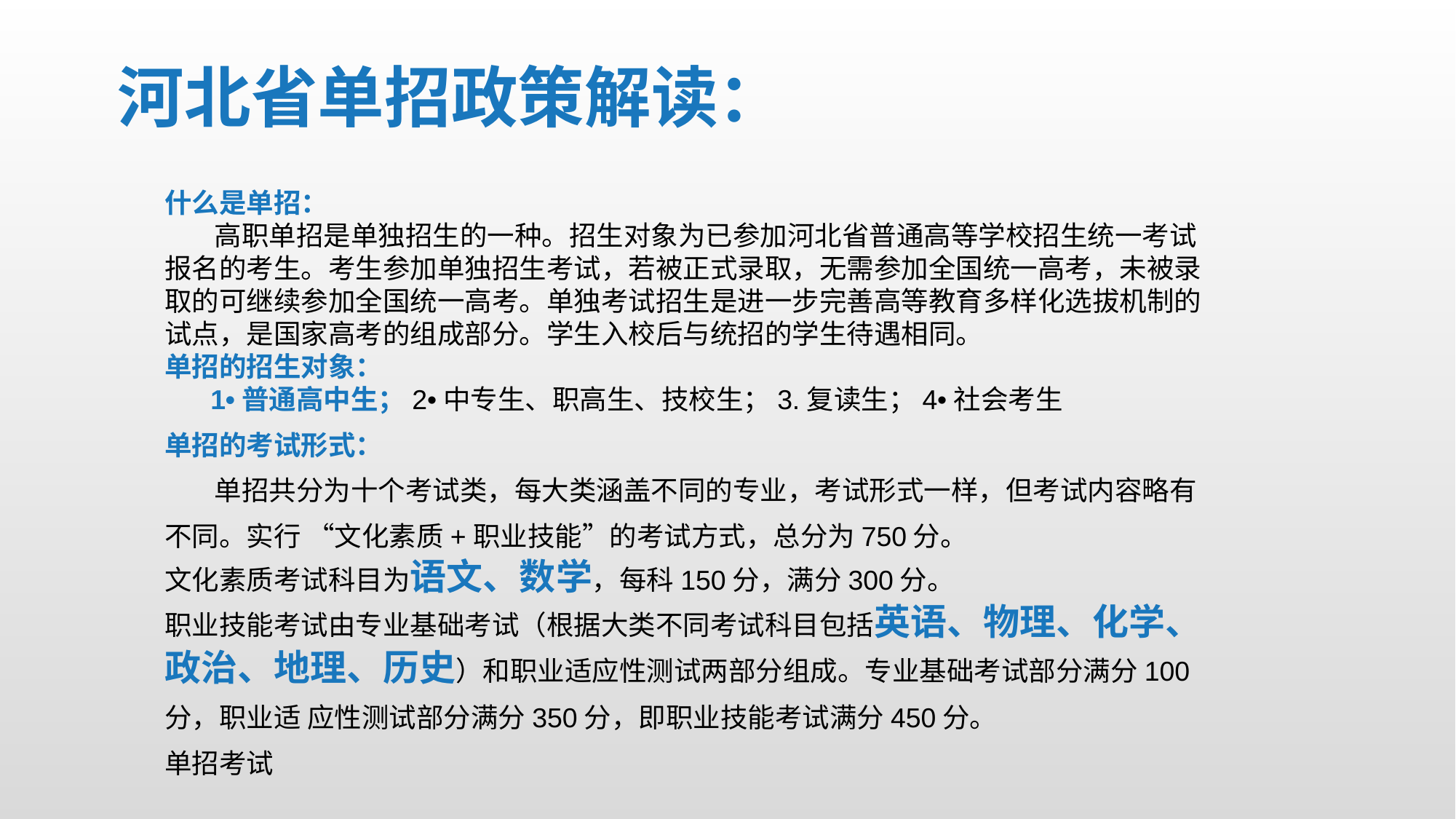

河北省单招政策解读：
什么是单招：
       高职单招是单独招生的一种。招生对象为已参加河北省普通高等学校招生统一考试报名的考生。考生参加单独招生考试，若被正式录取，无需参加全国统一高考，未被录取的可继续参加全国统一高考。单独考试招生是进一步完善高等教育多样化选拔机制的试点，是国家高考的组成部分。学生入校后与统招的学生待遇相同。
单招的招生对象：
      1•普通高中生；2•中专生、职高生、技校生；3.复读生；4•社会考生
单招的考试形式：
       单招共分为十个考试类，每大类涵盖不同的专业，考试形式一样，但考试内容略有不同。实行 “文化素质+职业技能”的考试方式，总分为750分。
文化素质考试科目为语文、数学，每科150分，满分300分。
职业技能考试由专业基础考试（根据大类不同考试科目包括英语、物理、化学、政治、地理、历史）和职业适应性测试两部分组成。专业基础考试部分满分100分，职业适 应性测试部分满分350分，即职业技能考试满分450分。
单招考试